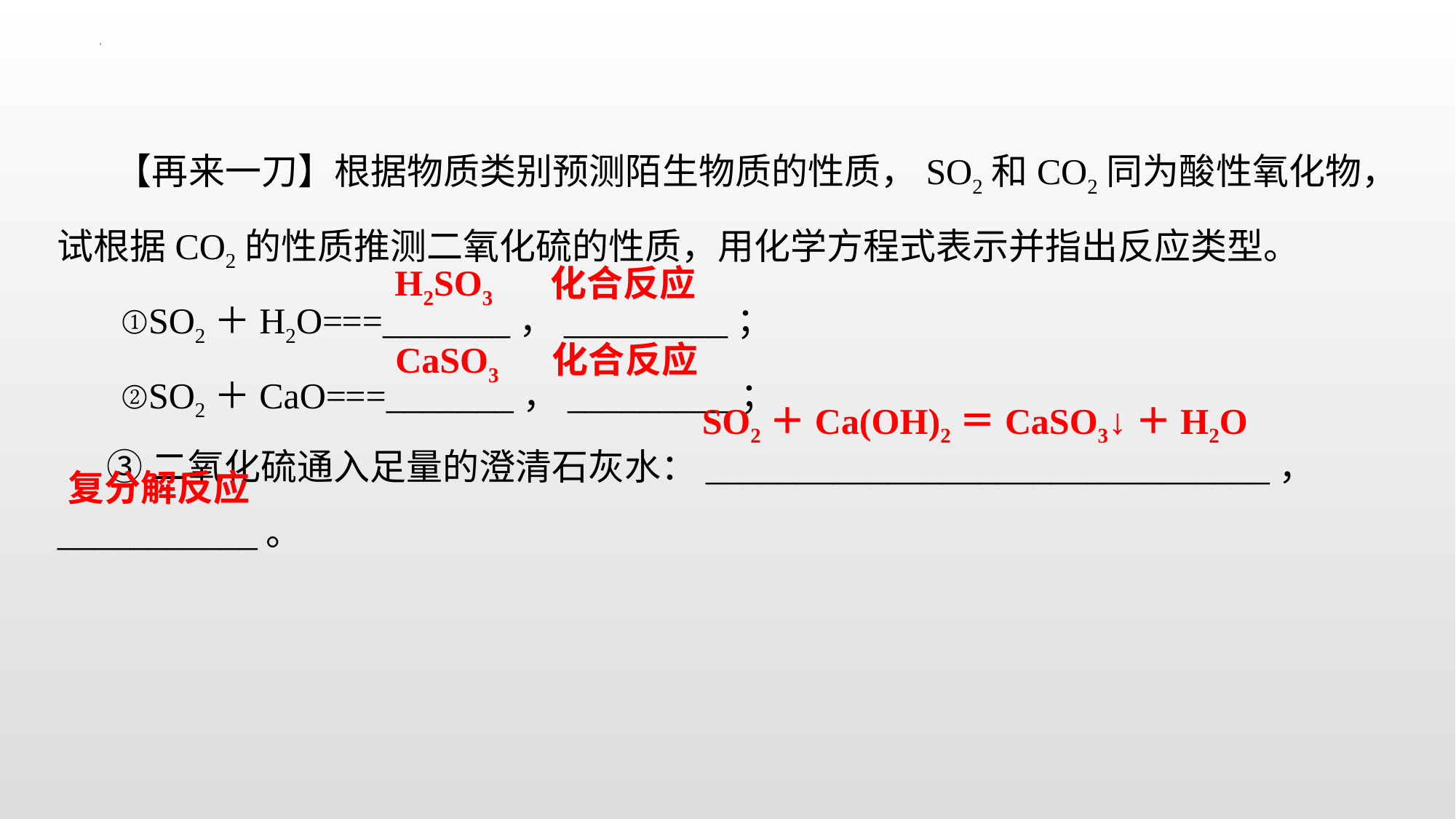

【再来一刀】根据物质类别预测陌生物质的性质，SO2和CO2同为酸性氧化物，试根据CO2的性质推测二氧化硫的性质，用化学方程式表示并指出反应类型。
       ①SO2＋H2O===_______，_________；
       ②SO2＋CaO===_______，_________；
      ③二氧化硫通入足量的澄清石灰水：_______________________________，
___________。
H2SO3
化合反应
化合反应
CaSO3
SO2＋Ca(OH)2＝CaSO3↓＋H2O
复分解反应